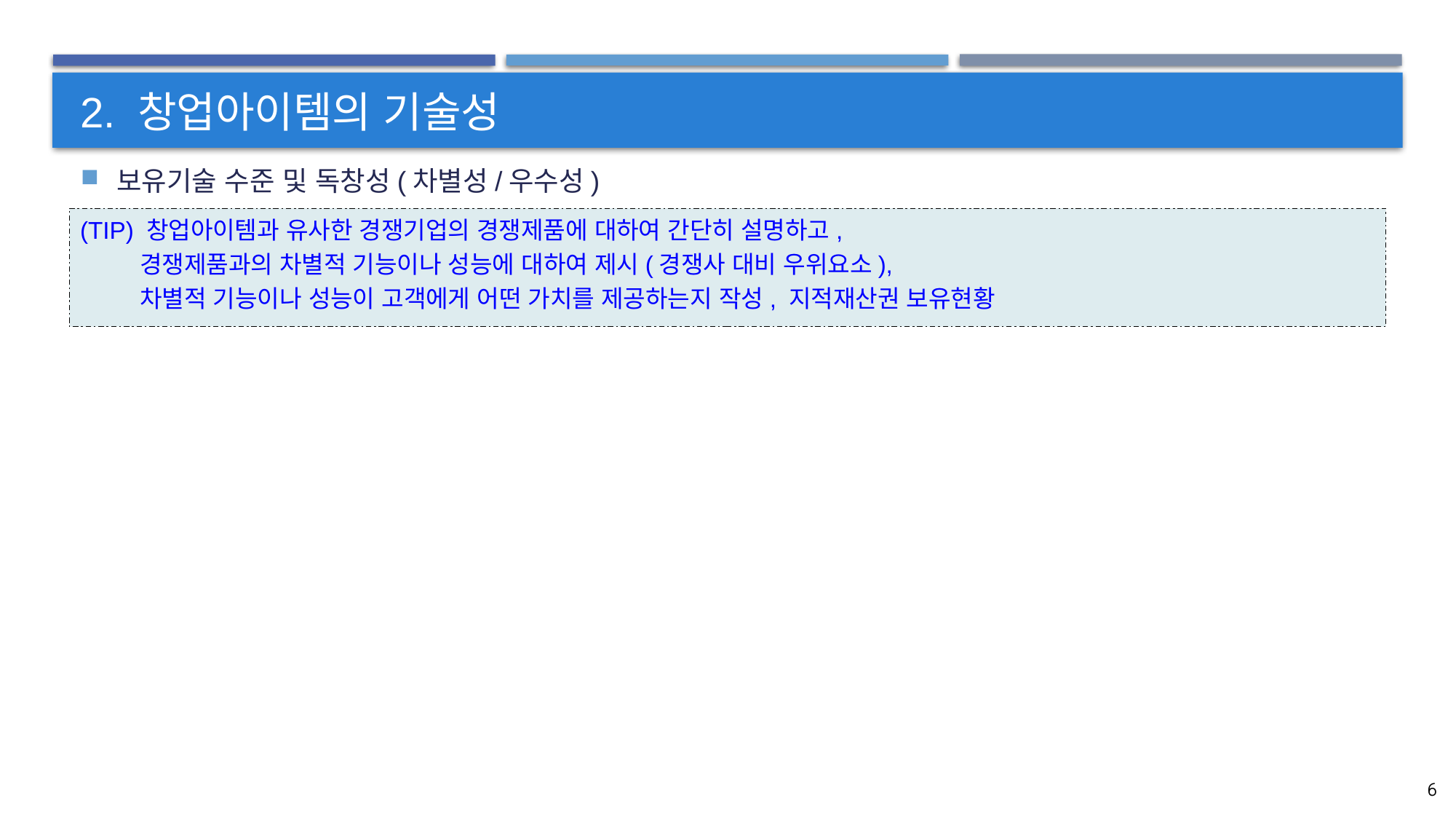

# 2. 창업아이템의 기술성
보유기술 수준 및 독창성(차별성/우수성)
(TIP) 창업아이템과 유사한 경쟁기업의 경쟁제품에 대하여 간단히 설명하고,
        경쟁제품과의 차별적 기능이나 성능에 대하여 제시(경쟁사 대비 우위요소),
        차별적 기능이나 성능이 고객에게 어떤 가치를 제공하는지 작성, 지적재산권 보유현황
6